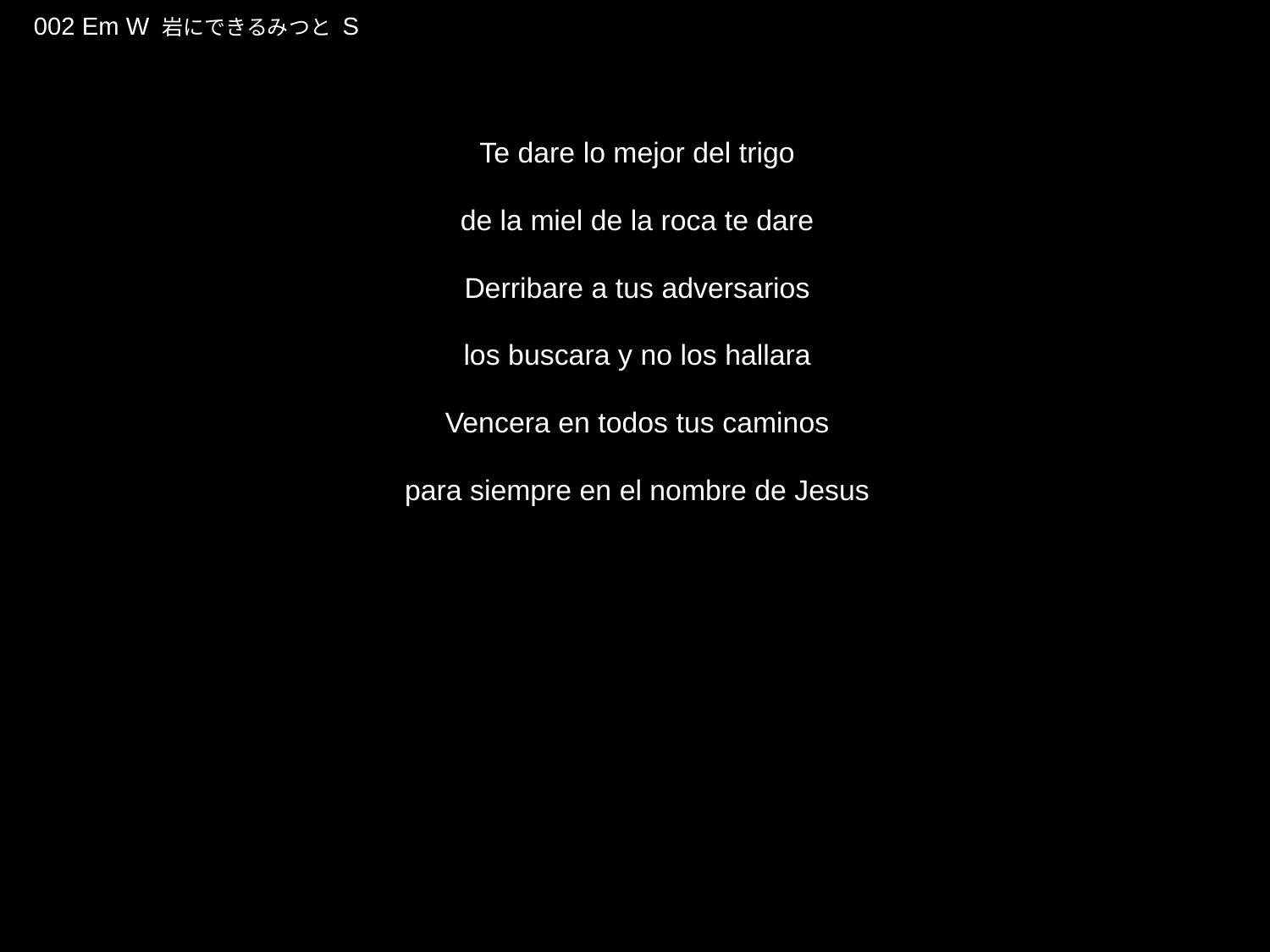

いわにできるみつと
★W
002 Em W 岩にできるみつと S
★５
Te dare lo mejor del trigo
de la miel de la roca te dare
Derribare a tus adversarios
los buscara y no los hallara
Vencera en todos tus caminos
para siempre en el nombre de Jesus